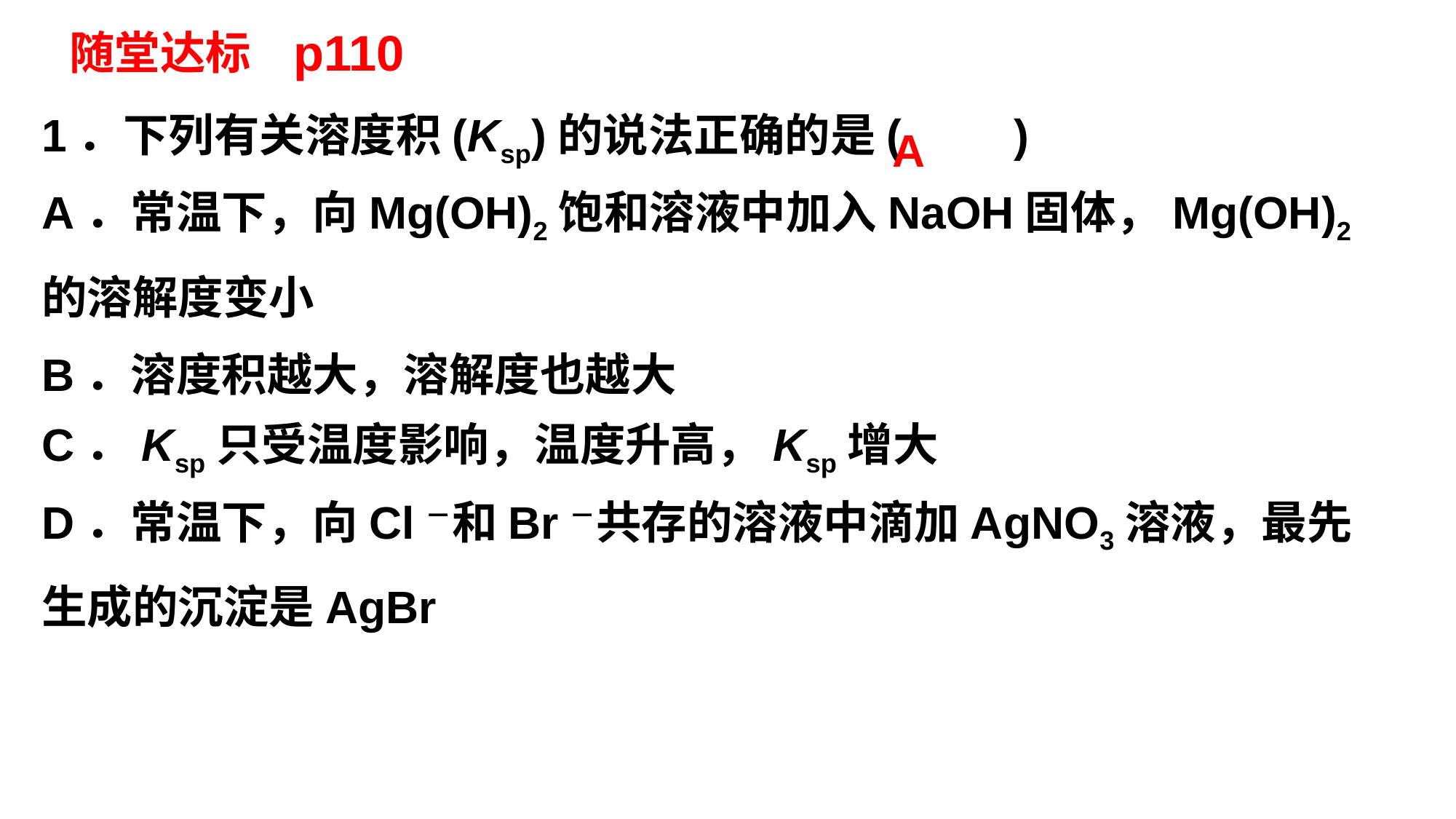

p110
随堂达标
1．下列有关溶度积(Ksp)的说法正确的是(　　)
A．常温下，向Mg(OH)2饱和溶液中加入NaOH固体，Mg(OH)2的溶解度变小
B．溶度积越大，溶解度也越大
C．Ksp只受温度影响，温度升高，Ksp增大
D．常温下，向Cl－和Br－共存的溶液中滴加AgNO3溶液，最先生成的沉淀是AgBr

A